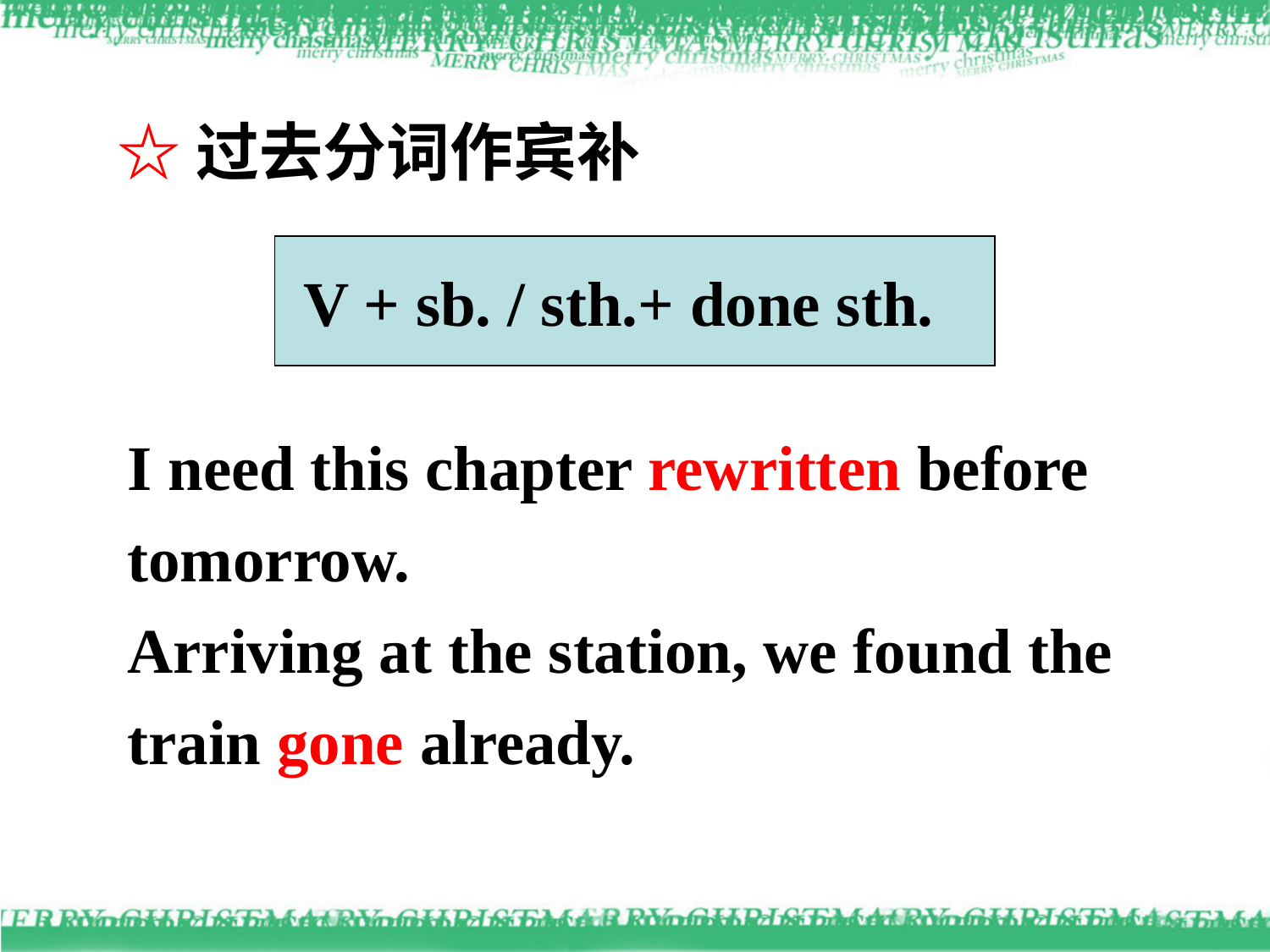

☆过去分词作宾补
 V + sb. / sth.+ done sth.
I need this chapter rewritten before tomorrow.
Arriving at the station, we found the train gone already.